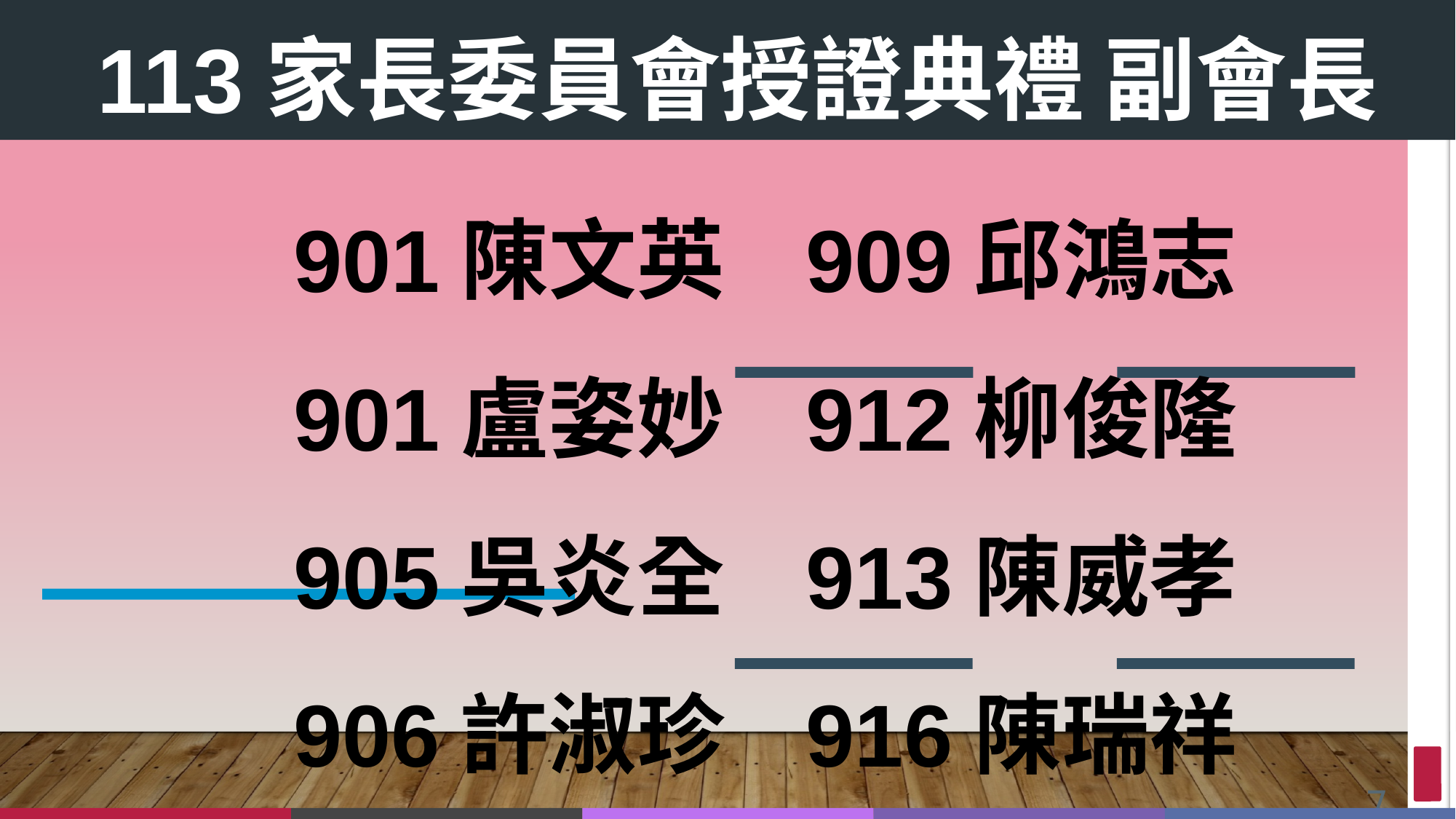

# 113家長委員會授證典禮 副會長
901陳文英   909邱鴻志
901盧姿妙   912柳俊隆
905吳炎全   913陳威孝
906許淑珍   916陳瑞祥

7